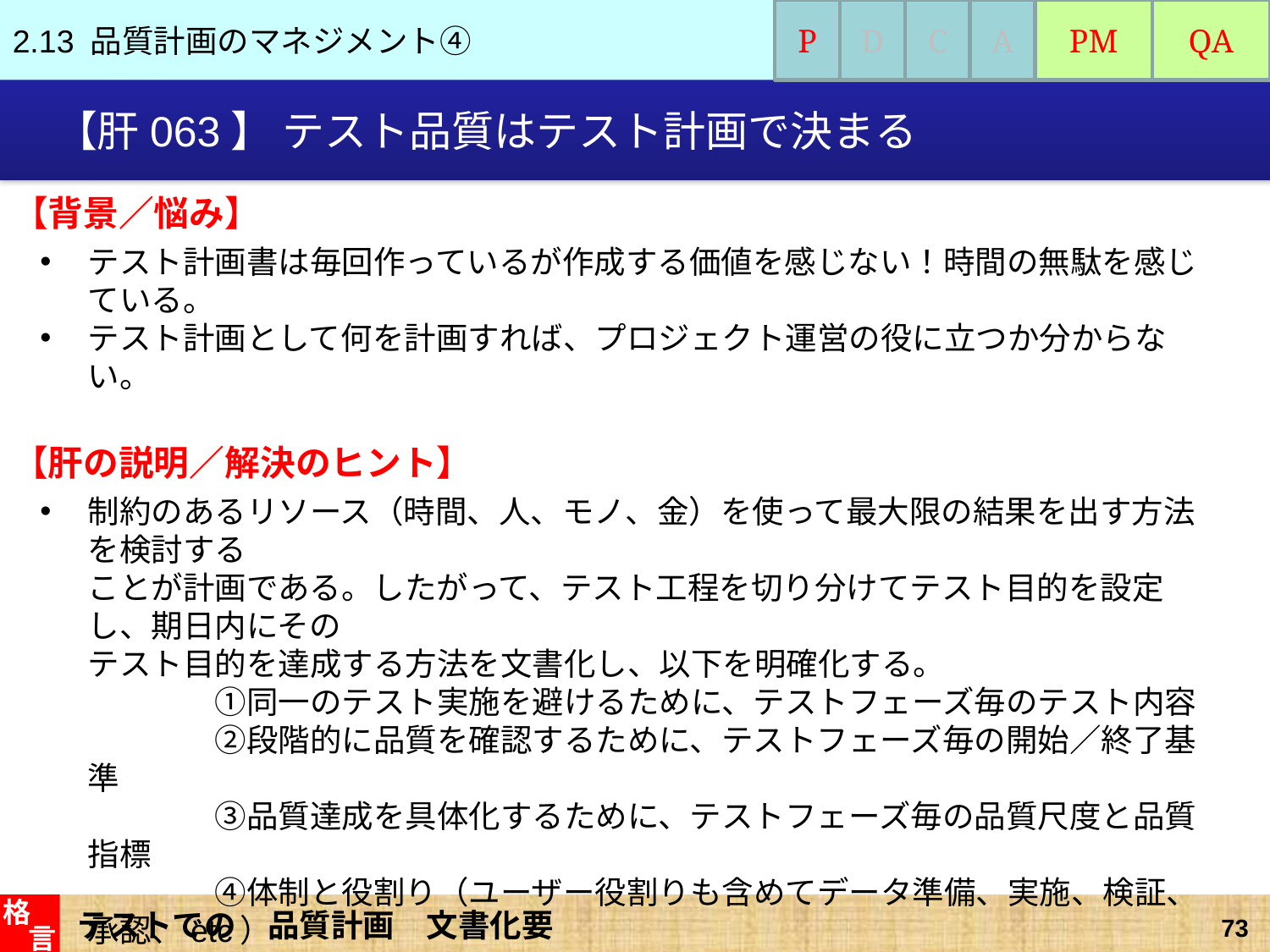

2.13 品質計画のマネジメント④
P
D
C
A
PM
QA
# 【肝063】 テスト品質はテスト計画で決まる
【背景／悩み】
テスト計画書は毎回作っているが作成する価値を感じない！時間の無駄を感じている。
テスト計画として何を計画すれば、プロジェクト運営の役に立つか分からない。
【肝の説明／解決のヒント】
制約のあるリソース（時間、人、モノ、金）を使って最大限の結果を出す方法を検討する
ことが計画である。したがって、テスト工程を切り分けてテスト目的を設定し、期日内にその
テスト目的を達成する方法を文書化し、以下を明確化する。
	①同一のテスト実施を避けるために、テストフェーズ毎のテスト内容
	②段階的に品質を確認するために、テストフェーズ毎の開始／終了基準
	③品質達成を具体化するために、テストフェーズ毎の品質尺度と品質指標
	④体制と役割り（ユーザー役割りも含めてデータ準備、実施、検証、承認、etc）
	⑤障害管理方法と実施手順
	⑥チーム別のテストデータ利用範囲（マスターデータ更新範囲）
テストでの　品質計画　文書化要
格
言
73